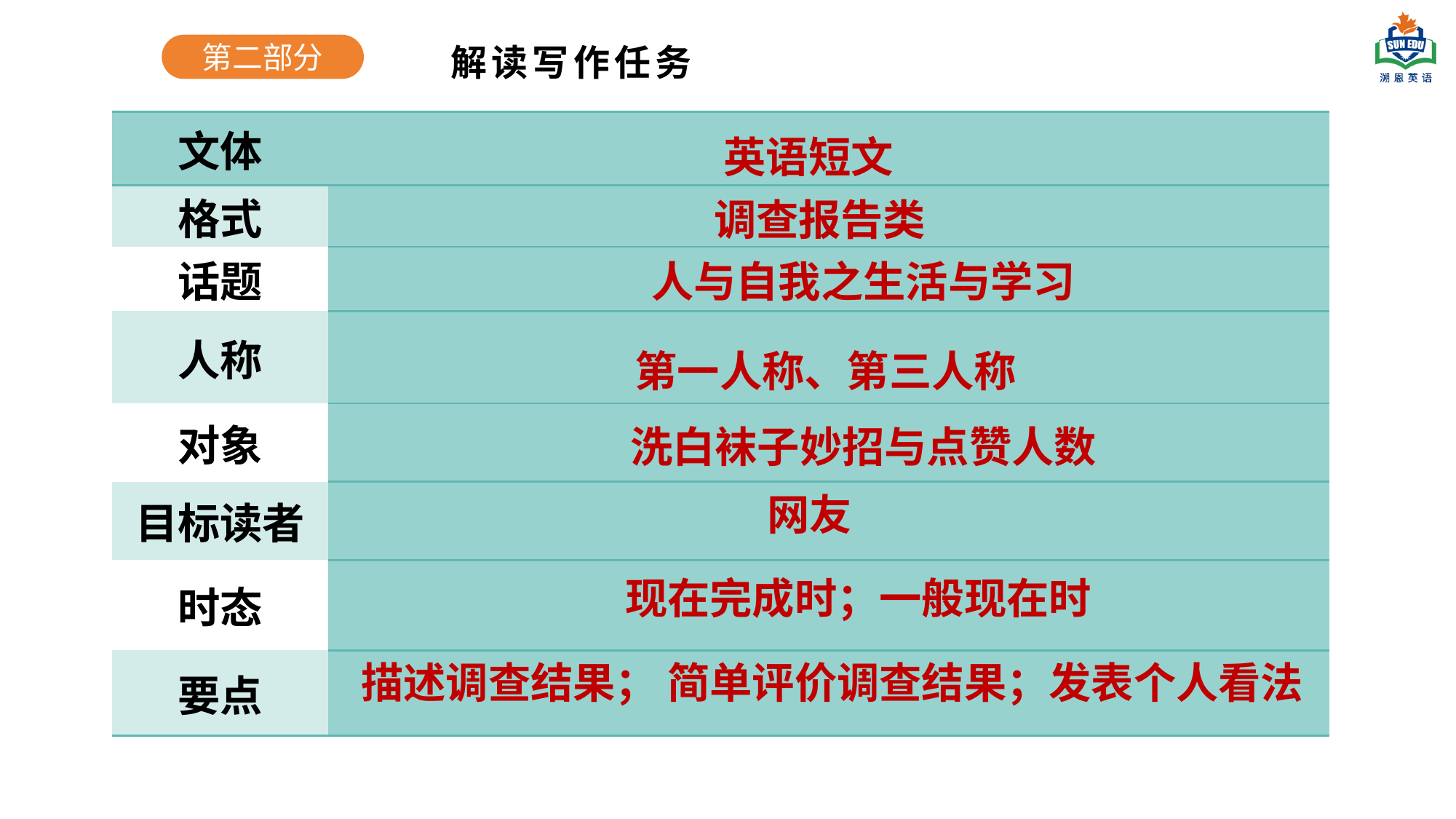

第二部分
解读写作任务
| 文体 |  |
| --- | --- |
| 格式 |  |
| 话题 |  |
| 人称 |  |
| 对象 |  |
| 目标读者 |  |
| 时态 |  |
| 要点 |  |
英语短文
调查报告类
人与自我之生活与学习
第一人称、第三人称

洗白袜子妙招与点赞人数
网友
现在完成时；一般现在时
描述调查结果； 简单评价调查结果；发表个人看法